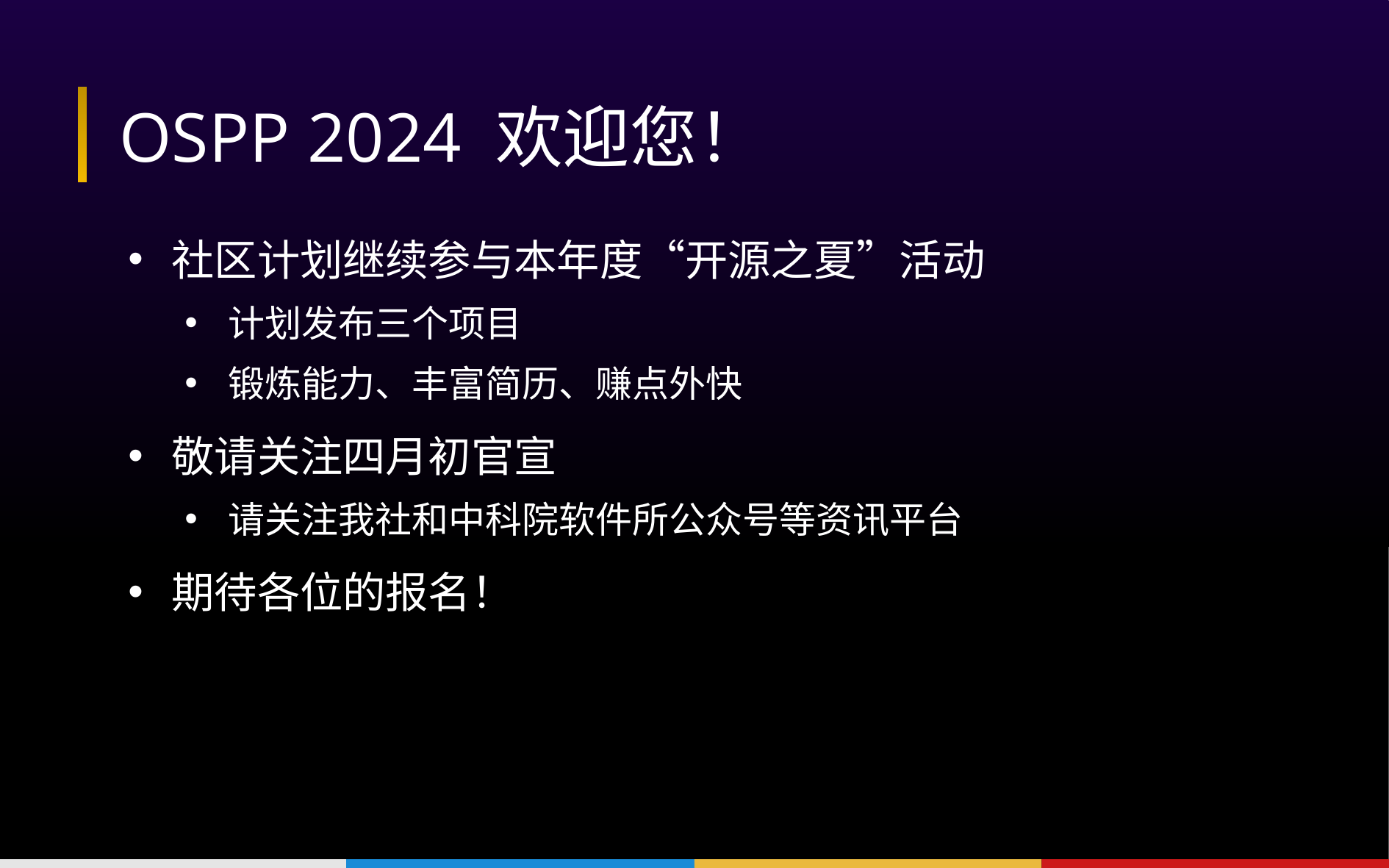

# OSPP 2024 欢迎您！
社区计划继续参与本年度“开源之夏”活动
计划发布三个项目
锻炼能力、丰富简历、赚点外快
敬请关注四月初官宣
请关注我社和中科院软件所公众号等资讯平台
期待各位的报名！
31